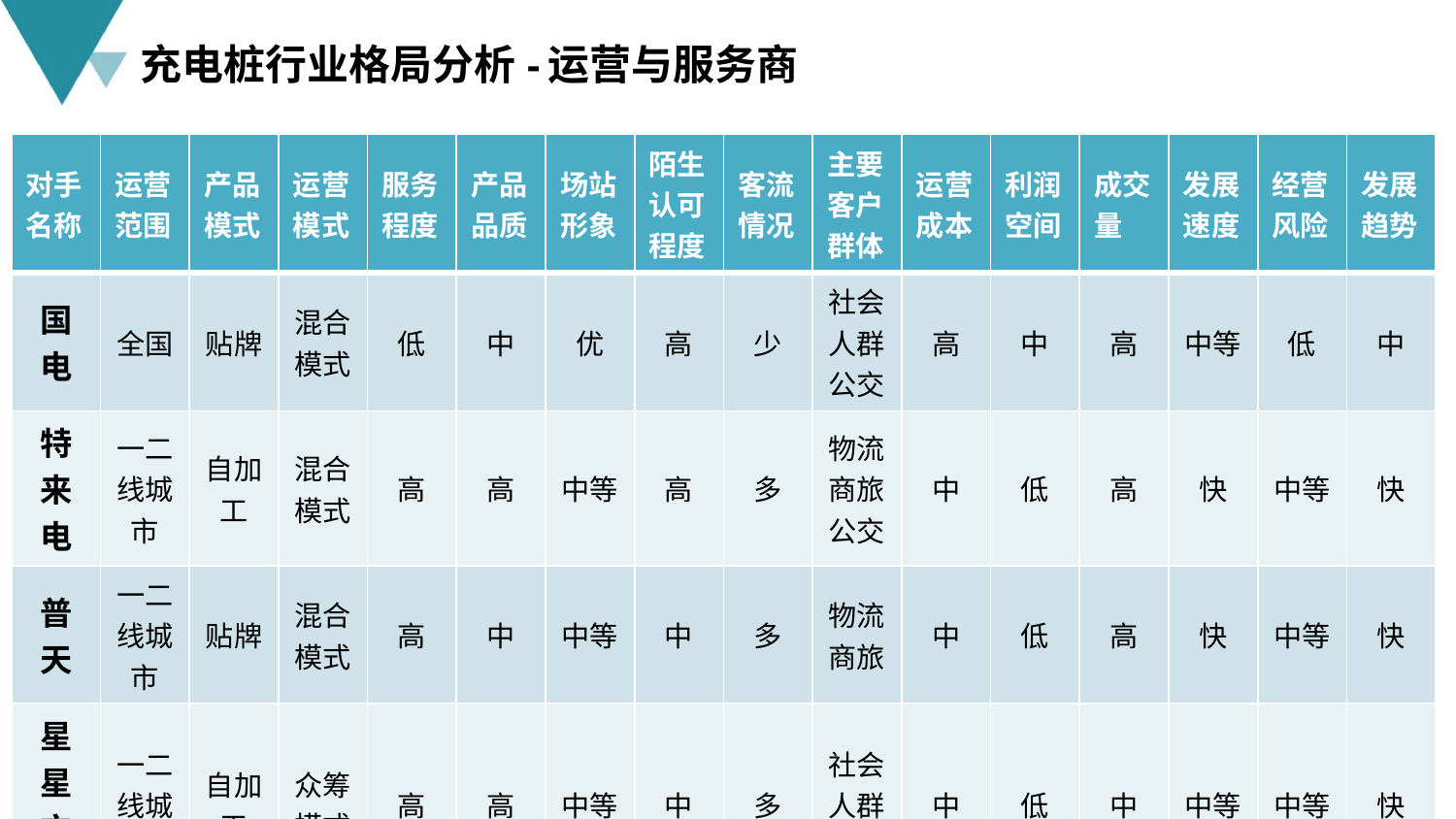

充电桩行业格局分析-运营与服务商
| 对手名称 | 运营范围 | 产品模式 | 运营模式 | 服务程度 | 产品品质 | 场站形象 | 陌生认可程度 | 客流情况 | 主要客户群体 | 运营成本 | 利润空间 | 成交量 | 发展速度 | 经营风险 | 发展趋势 |
| --- | --- | --- | --- | --- | --- | --- | --- | --- | --- | --- | --- | --- | --- | --- | --- |
| 国电 | 全国 | 贴牌 | 混合模式 | 低 | 中 | 优 | 高 | 少 | 社会人群 公交 | 高 | 中 | 高 | 中等 | 低 | 中 |
| 特来电 | 一二线城市 | 自加工 | 混合模式 | 高 | 高 | 中等 | 高 | 多 | 物流 商旅 公交 | 中 | 低 | 高 | 快 | 中等 | 快 |
| 普天 | 一二线城市 | 贴牌 | 混合模式 | 高 | 中 | 中等 | 中 | 多 | 物流 商旅 | 中 | 低 | 高 | 快 | 中等 | 快 |
| 星星充电 | 一二线城市 | 自加工 | 众筹模式 | 高 | 高 | 中等 | 中 | 多 | 社会人群 物流 | 中 | 低 | 中 | 中等 | 中等 | 快 |
11